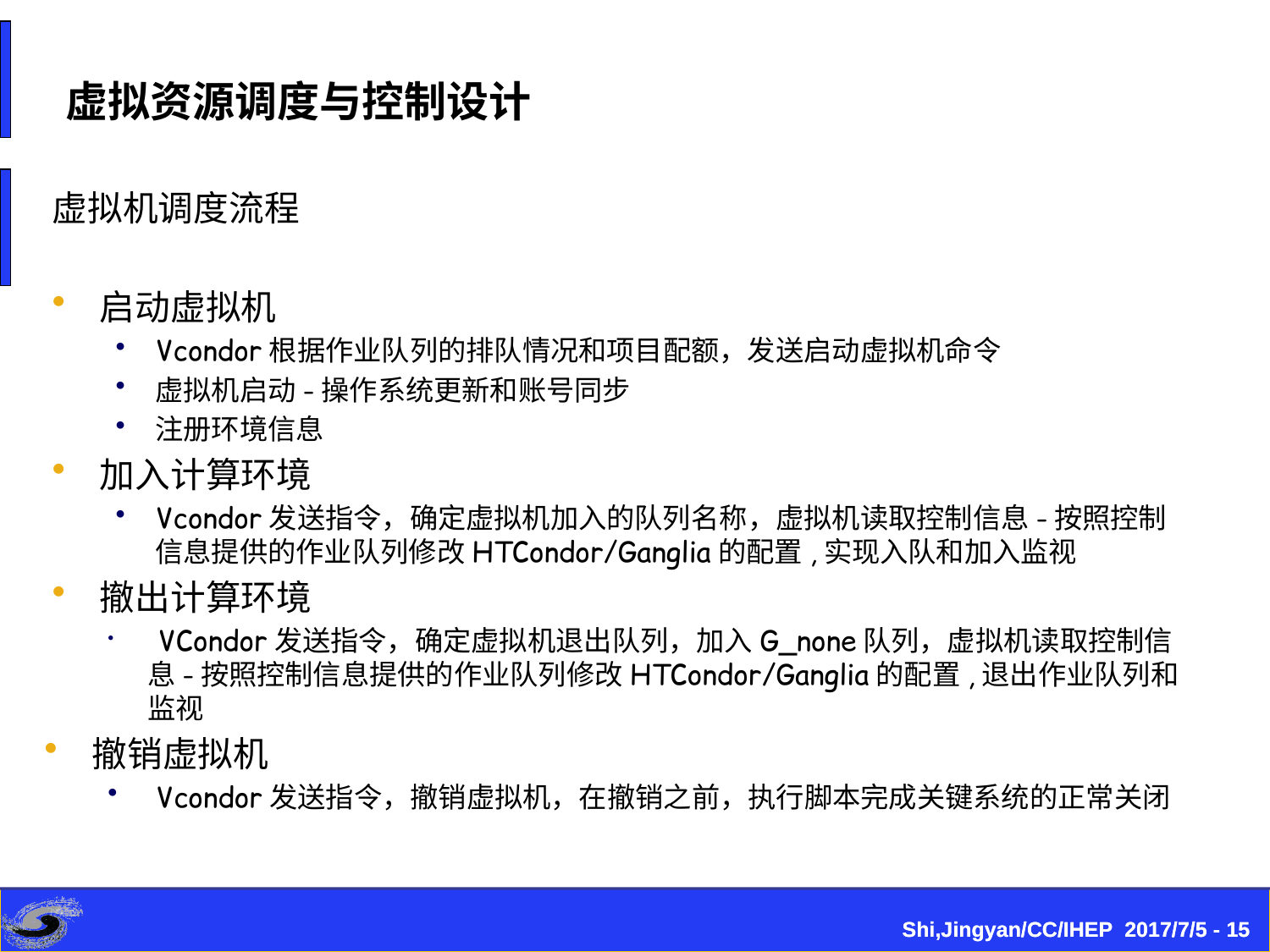

虚拟资源调度与控制设计
虚拟机调度流程

启动虚拟机
Vcondor根据作业队列的排队情况和项目配额，发送启动虚拟机命令
虚拟机启动-操作系统更新和账号同步
注册环境信息
加入计算环境
Vcondor发送指令，确定虚拟机加入的队列名称，虚拟机读取控制信息-按照控制信息提供的作业队列修改HTCondor/Ganglia的配置,实现入队和加入监视
撤出计算环境
  VCondor发送指令，确定虚拟机退出队列，加入G_none队列，虚拟机读取控制信息-按照控制信息提供的作业队列修改HTCondor/Ganglia的配置,退出作业队列和监视
撤销虚拟机
 Vcondor发送指令，撤销虚拟机，在撤销之前，执行脚本完成关键系统的正常关闭
Shi,Jingyan/CC/IHEP  2017/7/5 - 15
Shi,Jingyan/CC/IHEP  2017/7/5 - 15